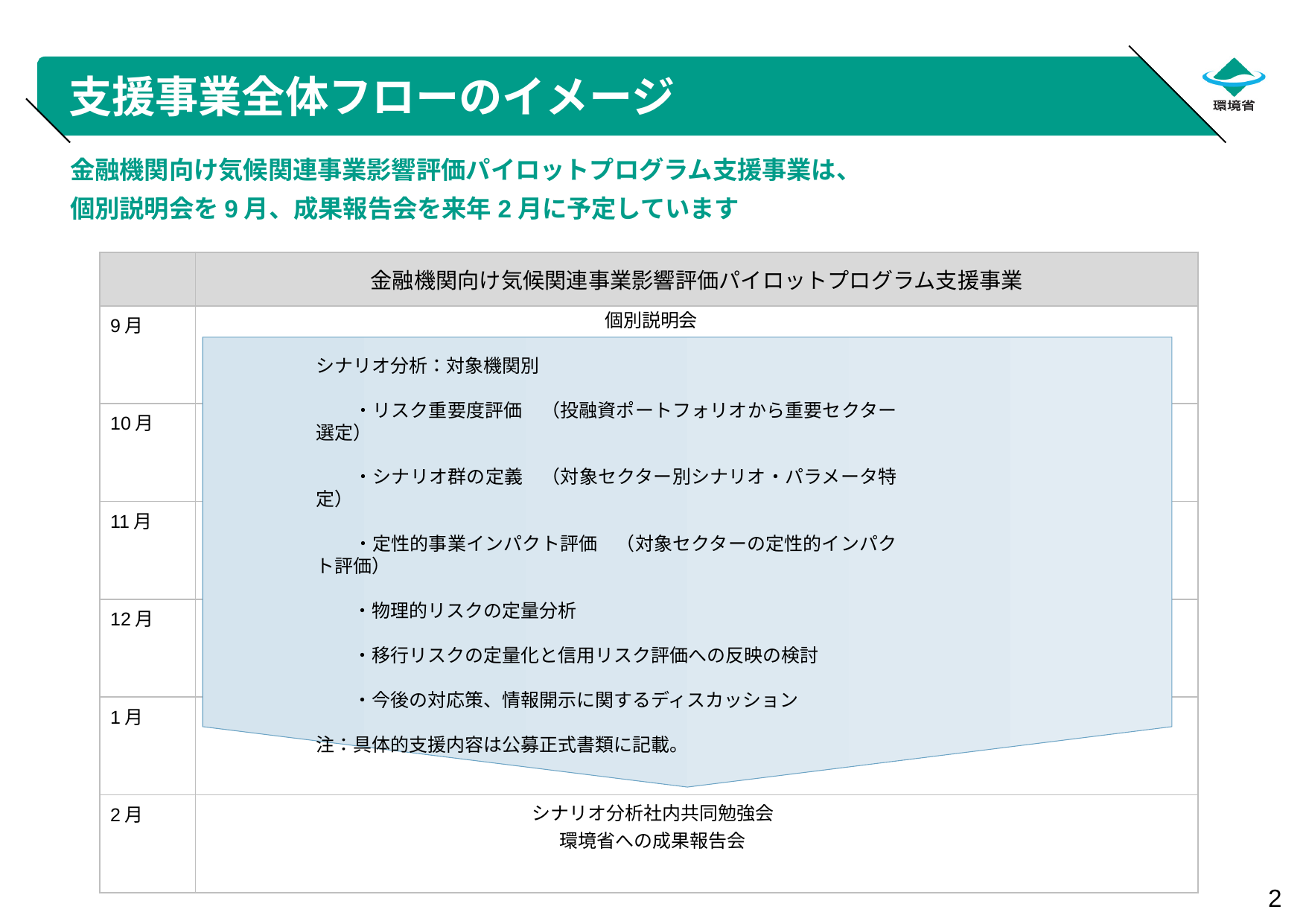

# 支援事業全体フローのイメージ

金融機関向け気候関連事業影響評価パイロットプログラム支援事業は、
個別説明会を9月、成果報告会を来年2月に予定しています
|  | 金融機関向け気候関連事業影響評価パイロットプログラム支援事業 |
| --- | --- |
| 9月 |  |
| 10月 |  |
| 11月 |  |
| 12月 |  |
| 1月 |  |
| 2月 |  |
個別説明会
シナリオ分析：対象機関別

　　・リスク重要度評価　（投融資ポートフォリオから重要セクター選定）

　　・シナリオ群の定義　（対象セクター別シナリオ・パラメータ特定）

　　・定性的事業インパクト評価　（対象セクターの定性的インパクト評価）

　　・物理的リスクの定量分析

　　・移行リスクの定量化と信用リスク評価への反映の検討

　　・今後の対応策、情報開示に関するディスカッション

注：具体的支援内容は公募正式書類に記載。
シナリオ分析社内共同勉強会

環境省への成果報告会